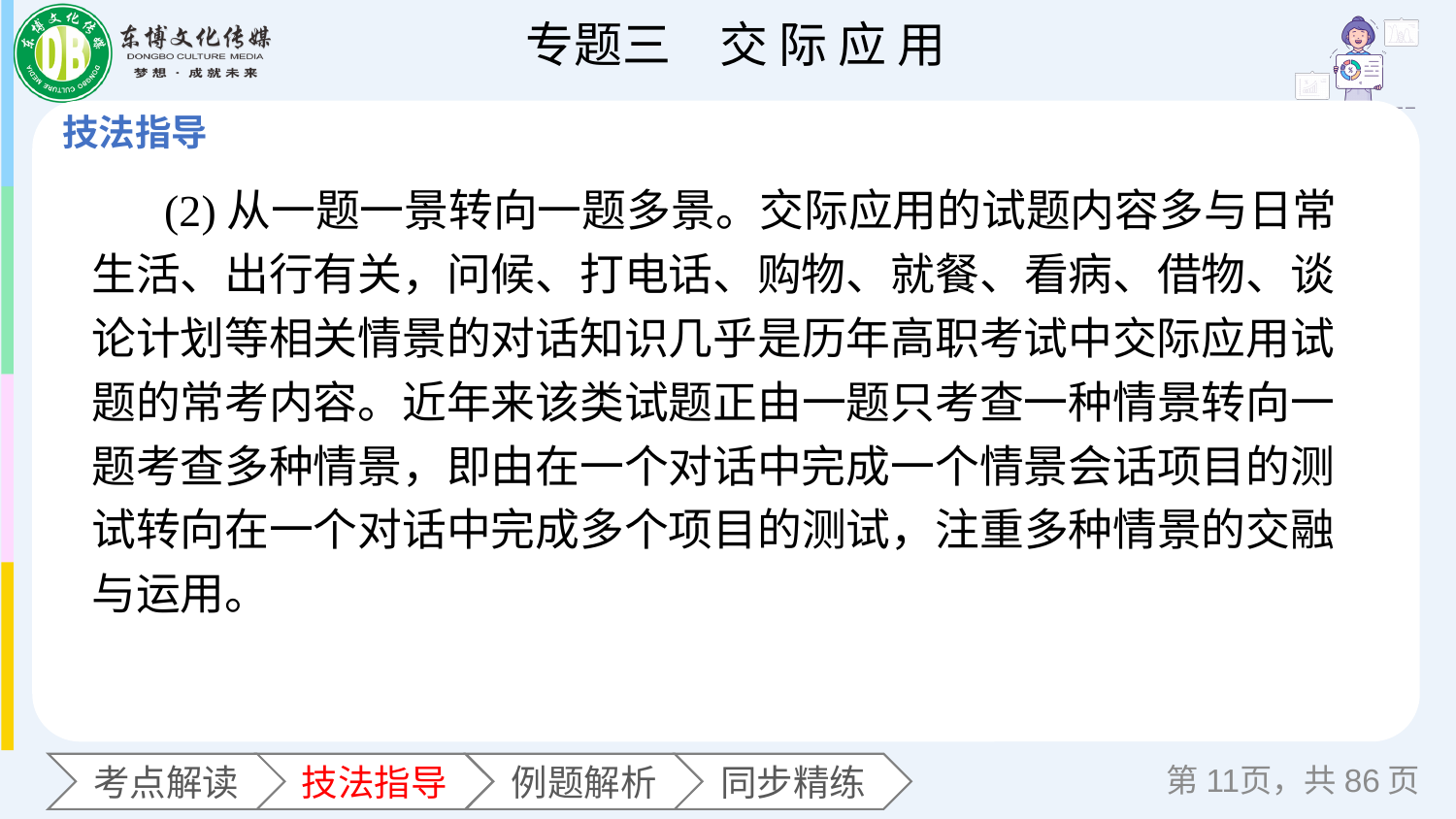

(2)从一题一景转向一题多景。交际应用的试题内容多与日常生活、出行有关，问候、打电话、购物、就餐、看病、借物、谈论计划等相关情景的对话知识几乎是历年高职考试中交际应用试题的常考内容。近年来该类试题正由一题只考查一种情景转向一题考查多种情景，即由在一个对话中完成一个情景会话项目的测试转向在一个对话中完成多个项目的测试，注重多种情景的交融与运用。
第11页，共86页